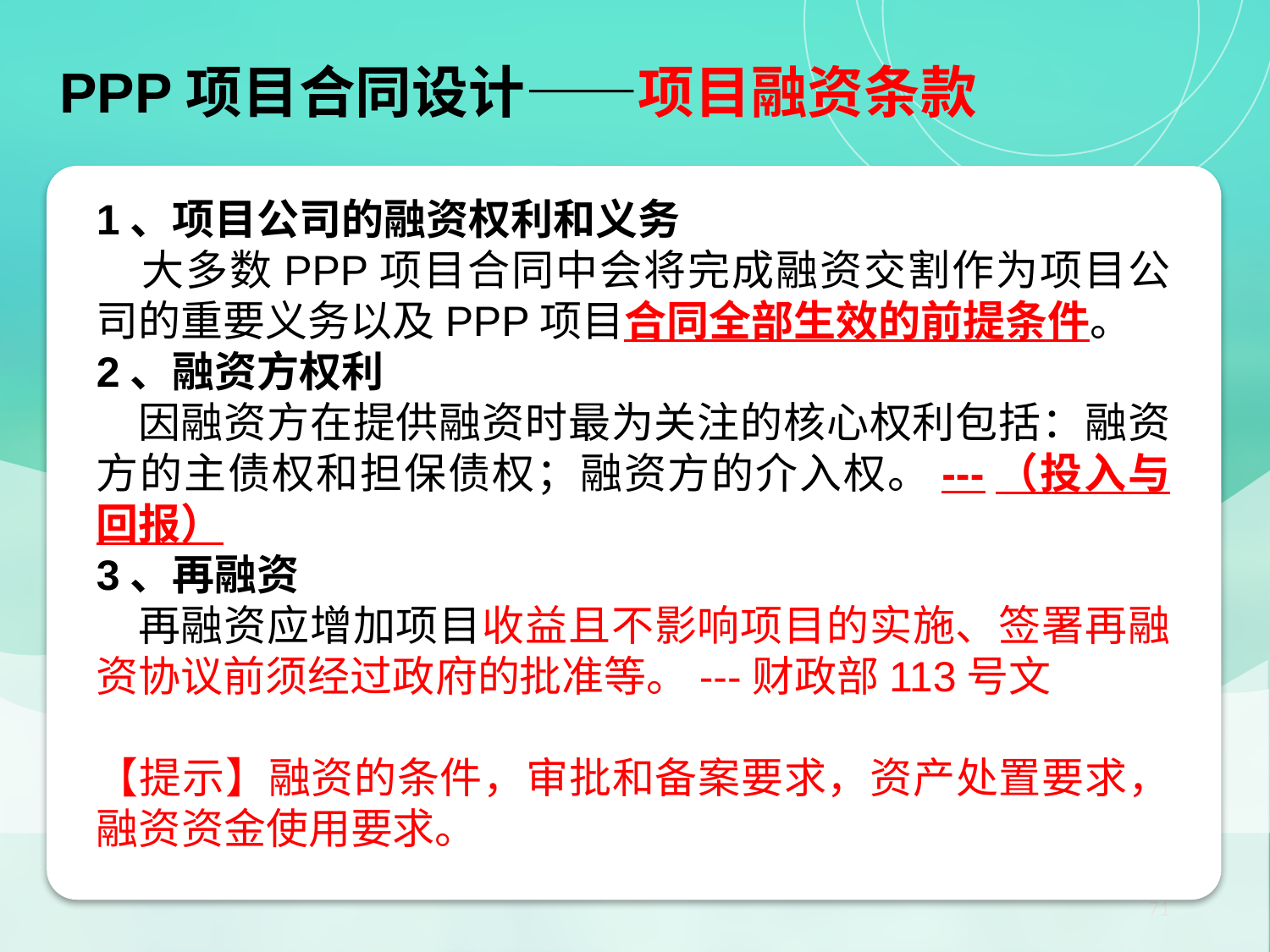

PPP项目合同设计——项目融资条款
【小结】PPP项目核心法律关系：项目合同
1、项目公司的融资权利和义务
   大多数PPP项目合同中会将完成融资交割作为项目公司的重要义务以及PPP项目合同全部生效的前提条件。
2、融资方权利
   因融资方在提供融资时最为关注的核心权利包括：融资方的主债权和担保债权；融资方的介入权。---（投入与回报）
3、再融资
   再融资应增加项目收益且不影响项目的实施、签署再融资协议前须经过政府的批准等。---财政部113号文

【提示】融资的条件，审批和备案要求，资产处置要求，融资资金使用要求。

71